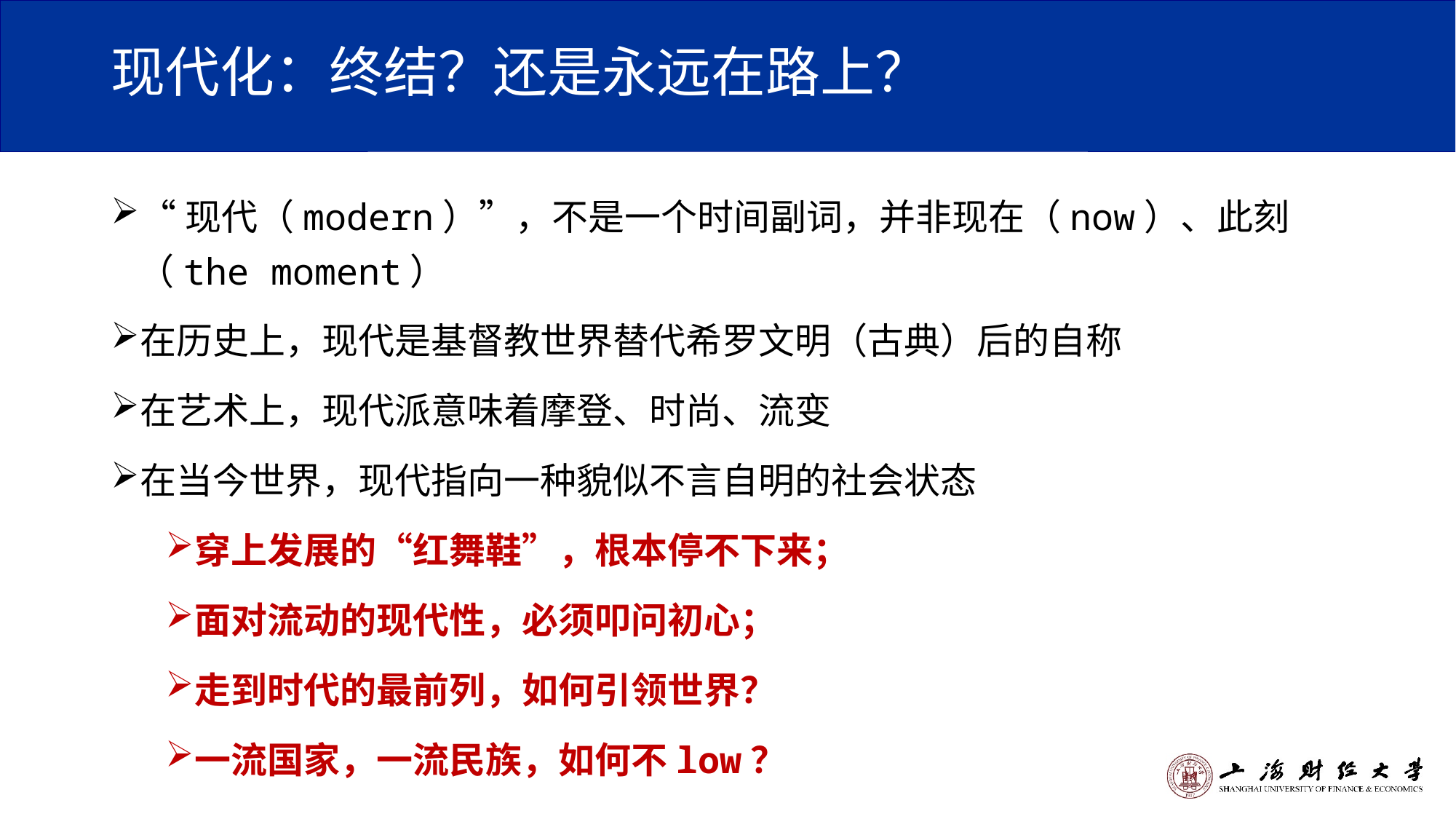

# 现代化：终结？还是永远在路上？
“现代（modern）”，不是一个时间副词，并非现在（now）、此刻（the moment）
在历史上，现代是基督教世界替代希罗文明（古典）后的自称
在艺术上，现代派意味着摩登、时尚、流变
在当今世界，现代指向一种貌似不言自明的社会状态
穿上发展的“红舞鞋”，根本停不下来；
面对流动的现代性，必须叩问初心；
走到时代的最前列，如何引领世界？
一流国家，一流民族，如何不low？